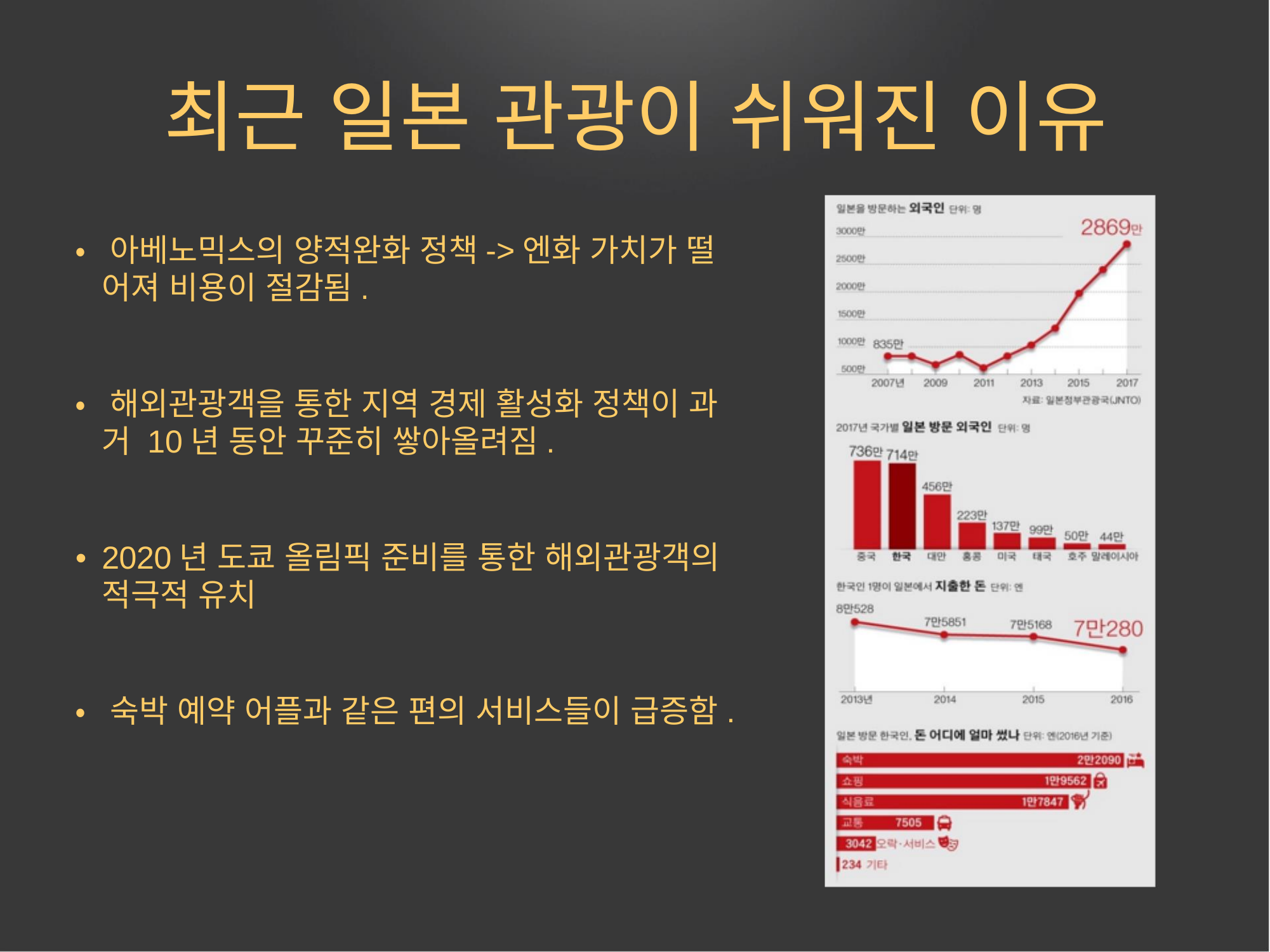

최근 일본 관광이 쉬워진 이유
• 아베노믹스의 양적완화 정책->엔화 가치가 떨
어져 비용이 절감됨.
• 해외관광객을 통한 지역 경제 활성화 정책이 과
거 10년 동안 꾸준히 쌓아올려짐.
• 2020년 도쿄 올림픽 준비를 통한 해외관광객의
적극적 유치
• 숙박 예약 어플과 같은 편의 서비스들이 급증함.